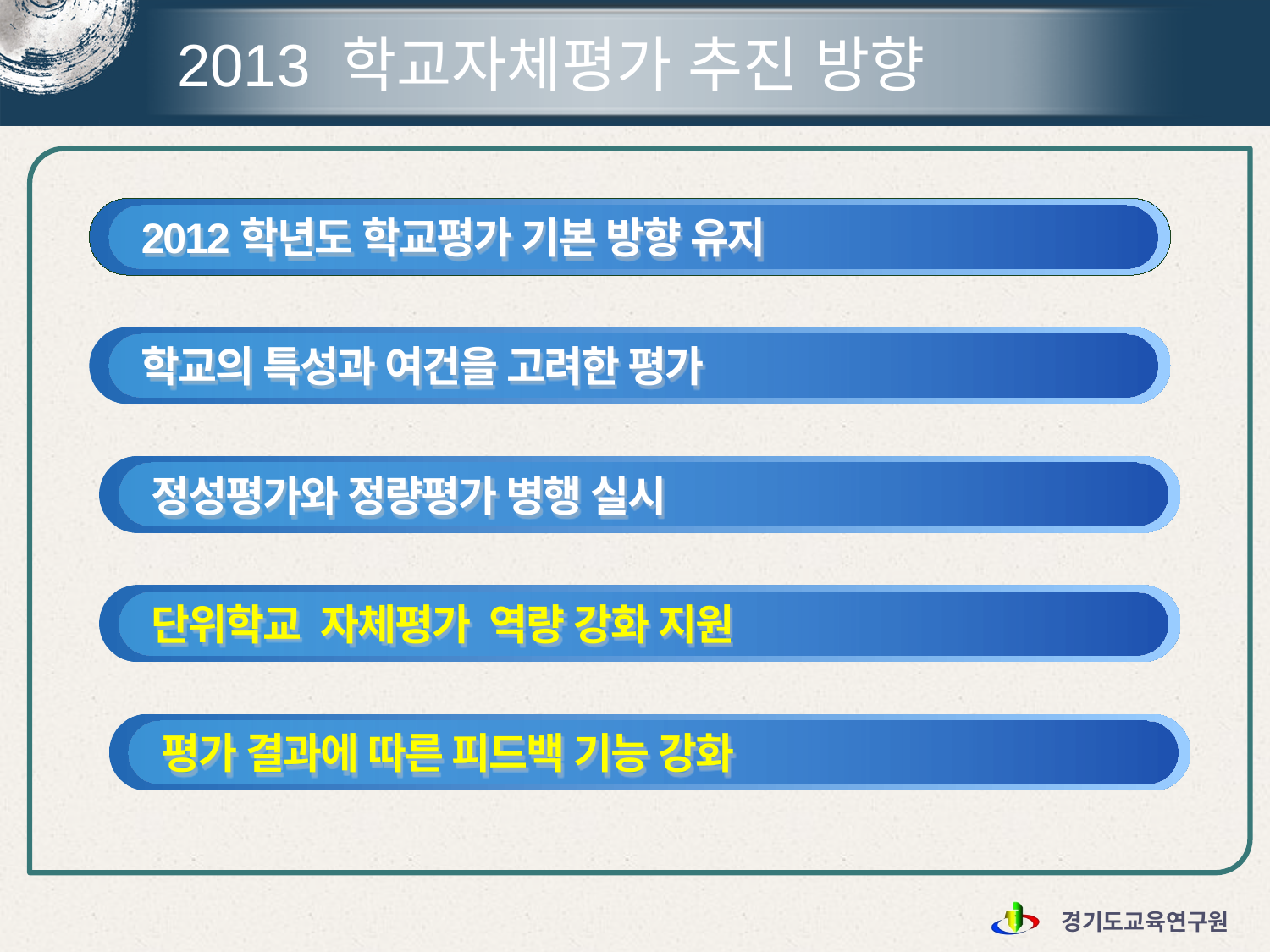

# 2013 학교자체평가 추진 방향

2012학년도 학교평가 기본 방향 유지

학교의 특성과 여건을 고려한 평가

정성평가와 정량평가 병행 실시

단위학교  자체평가  역량 강화 지원

평가 결과에 따른 피드백 기능 강화